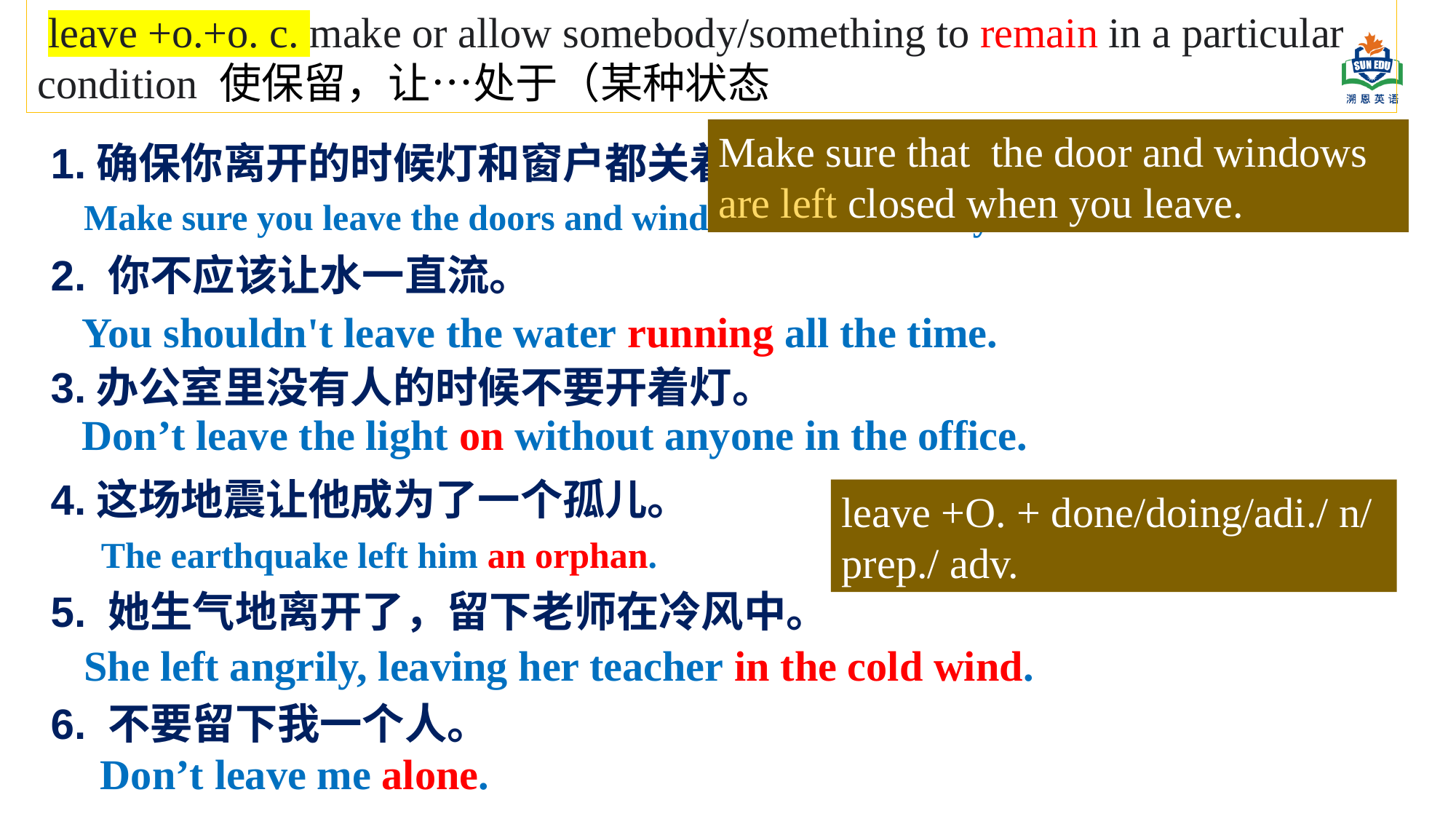

leave +o.+o. c. make or allow somebody/something to remain in a particular condition 使保留，让…处于（某种状态
Make sure that  the door and windows are left closed when you leave.
1.确保你离开的时候灯和窗户都关着。

2. 你不应该让水一直流。

3.办公室里没有人的时候不要开着灯。

4.这场地震让他成为了一个孤儿。

5. 她生气地离开了，留下老师在冷风中。

6. 不要留下我一个人。
Make sure you leave the doors and windows closed when you leave.
You shouldn't leave the water running all the time.
Don’t leave the light on without anyone in the office.
leave +O. + done/doing/adi./ n/ prep./ adv.
The earthquake left him an orphan.
She left angrily, leaving her teacher in the cold wind.
Don’t leave me alone.